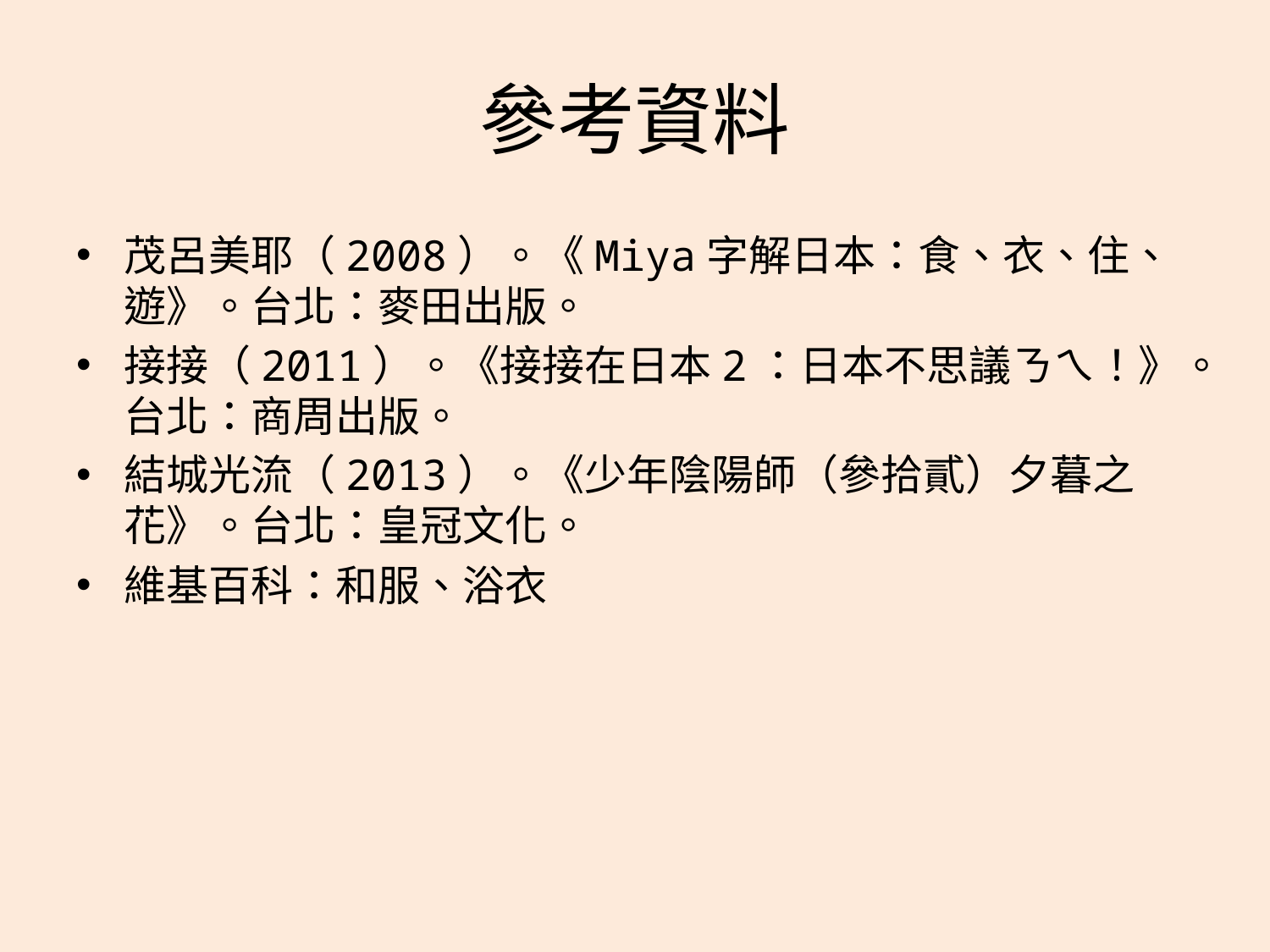

# 參考資料
茂呂美耶（2008）。《Miya字解日本：食、衣、住、遊》。台北：麥田出版。
接接（2011）。《接接在日本2：日本不思議ㄋㄟ！》。台北：商周出版。
結城光流（2013）。《少年陰陽師（參拾貳）夕暮之花》。台北：皇冠文化。
維基百科：和服、浴衣